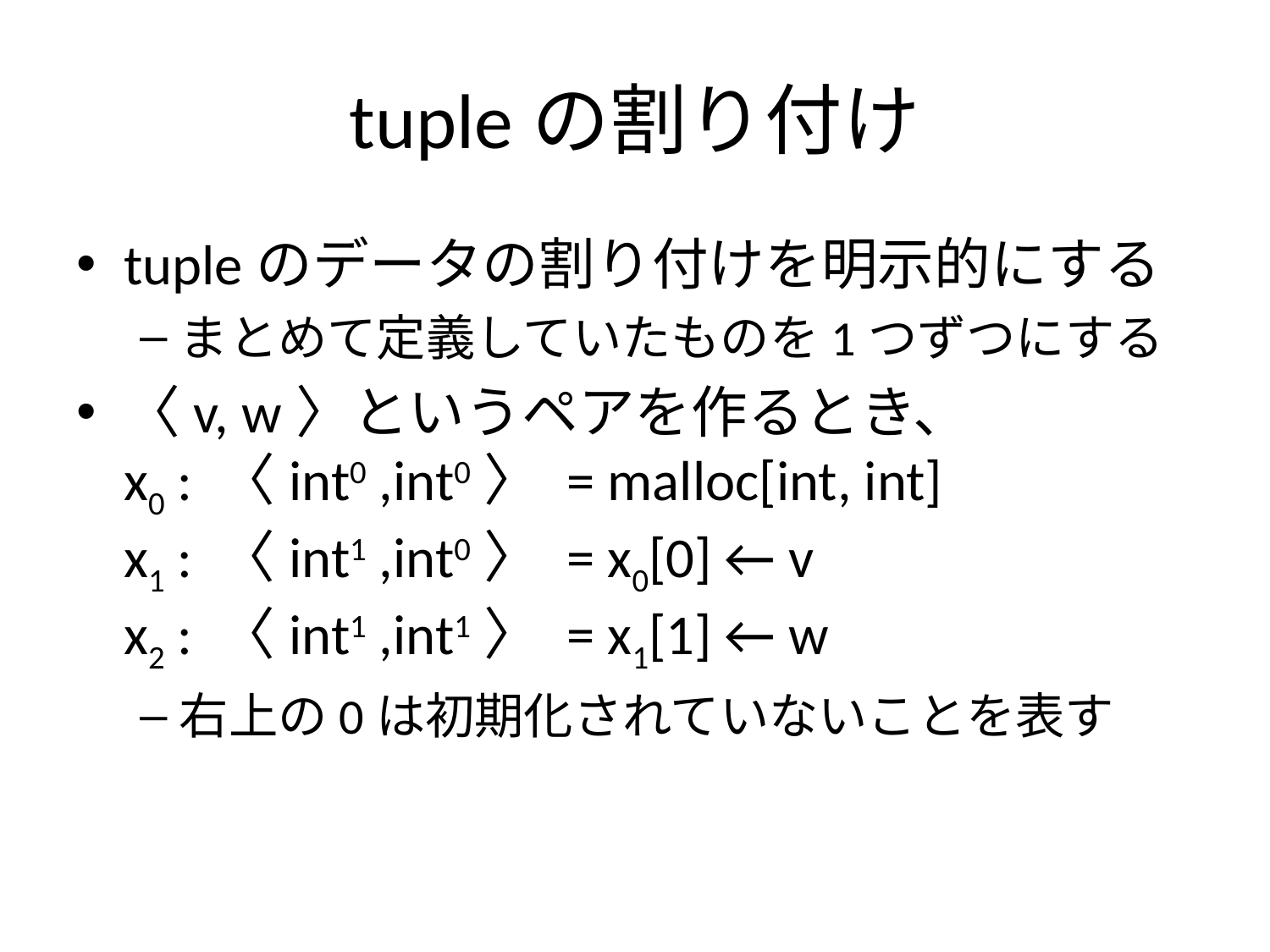

# tupleの割り付け
tupleのデータの割り付けを明示的にする
まとめて定義していたものを1つずつにする
〈v, w〉というペアを作るとき、
x0 : 〈int0 ,int0〉 = malloc[int, int]
x1 : 〈int1 ,int0〉 = x0[0] ← v
x2 : 〈int1 ,int1〉 = x1[1] ← w
右上の0は初期化されていないことを表す